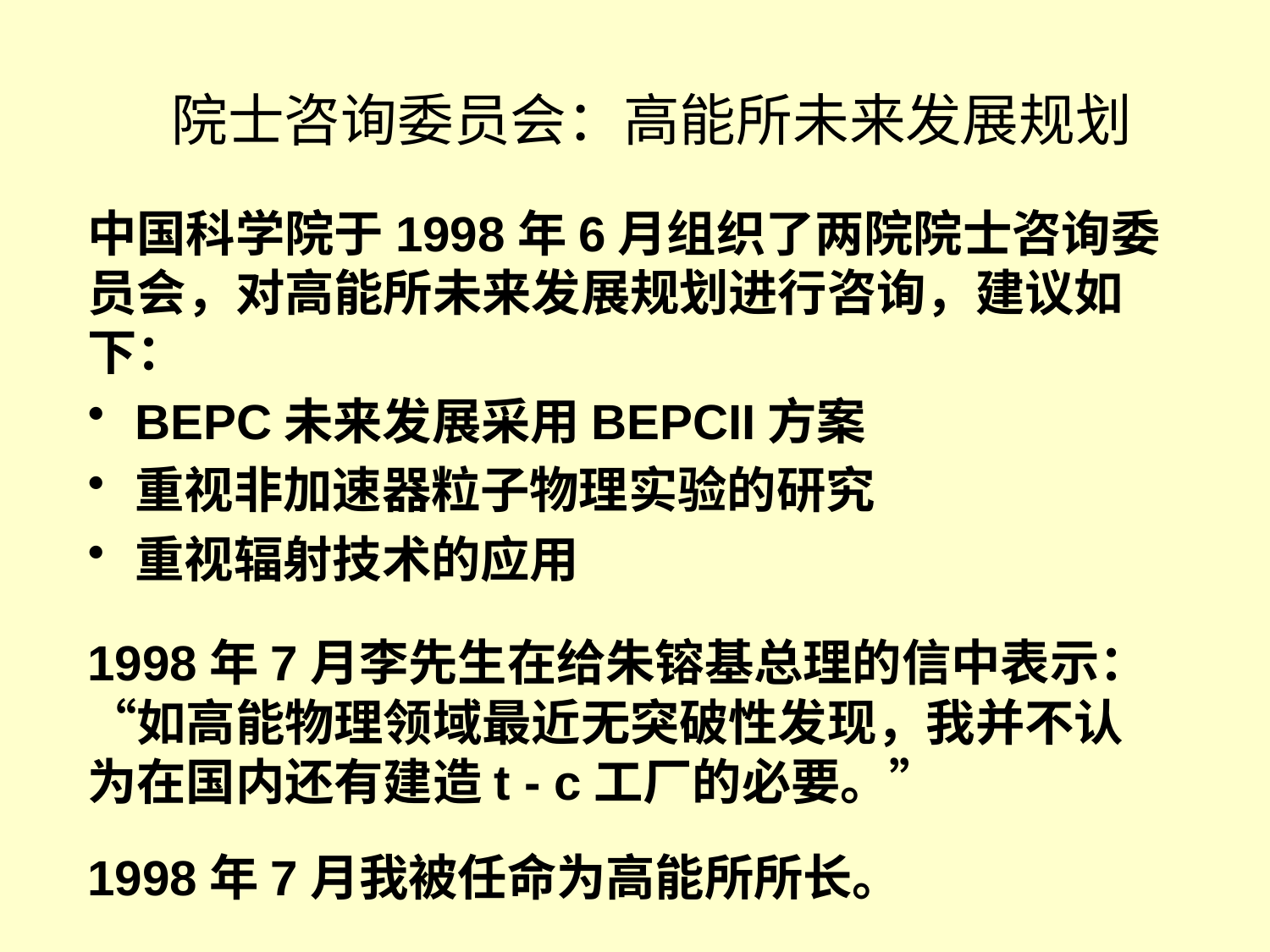

# 院士咨询委员会：高能所未来发展规划
中国科学院于1998年6月组织了两院院士咨询委员会，对高能所未来发展规划进行咨询，建议如下：
BEPC未来发展采用BEPCII方案
重视非加速器粒子物理实验的研究
重视辐射技术的应用

1998年7月李先生在给朱镕基总理的信中表示：“如高能物理领域最近无突破性发现，我并不认为在国内还有建造t - c工厂的必要。”

1998年7月我被任命为高能所所长。